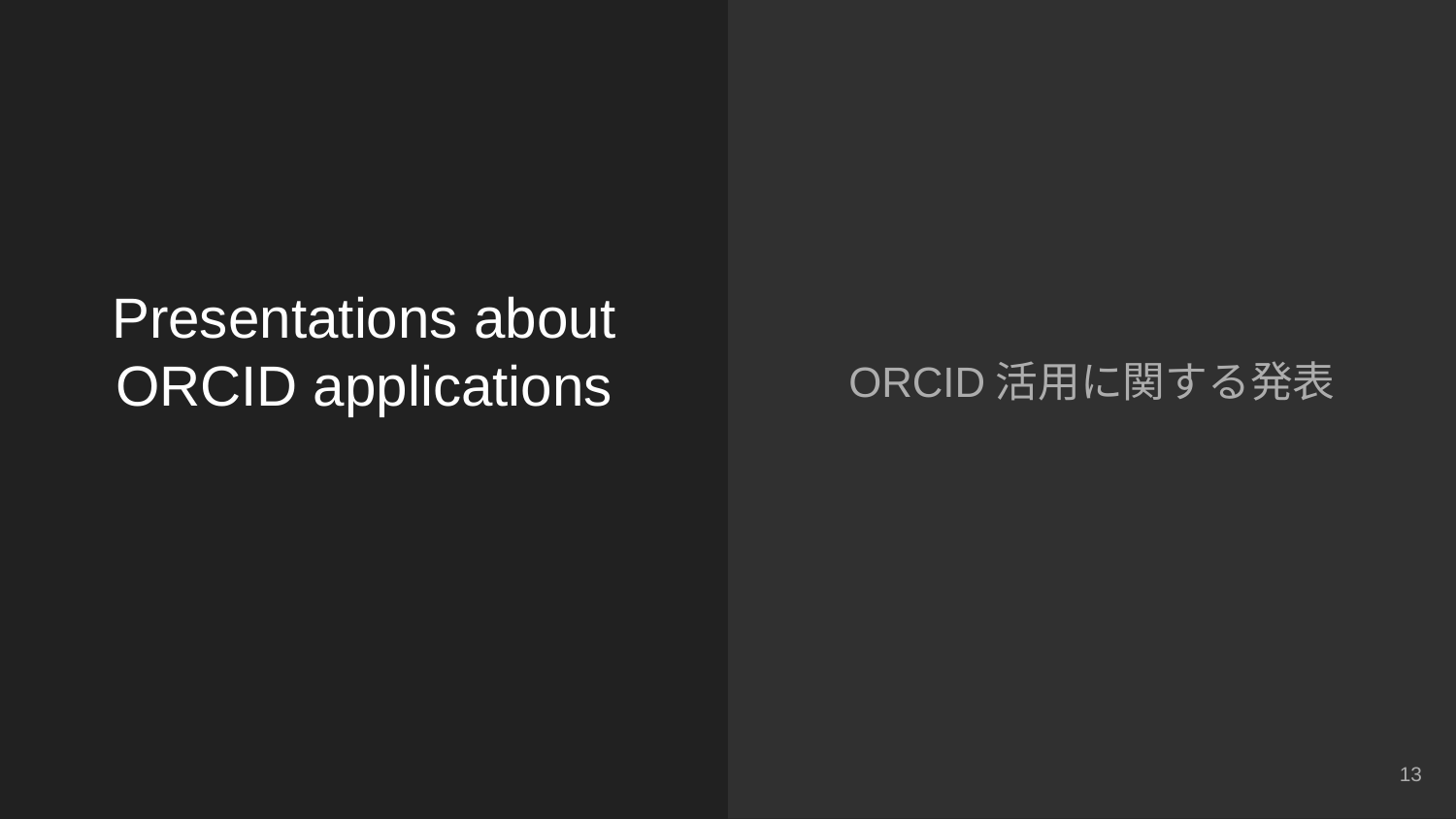

ORCID活用に関する発表

# Presentations about ORCID applications
13